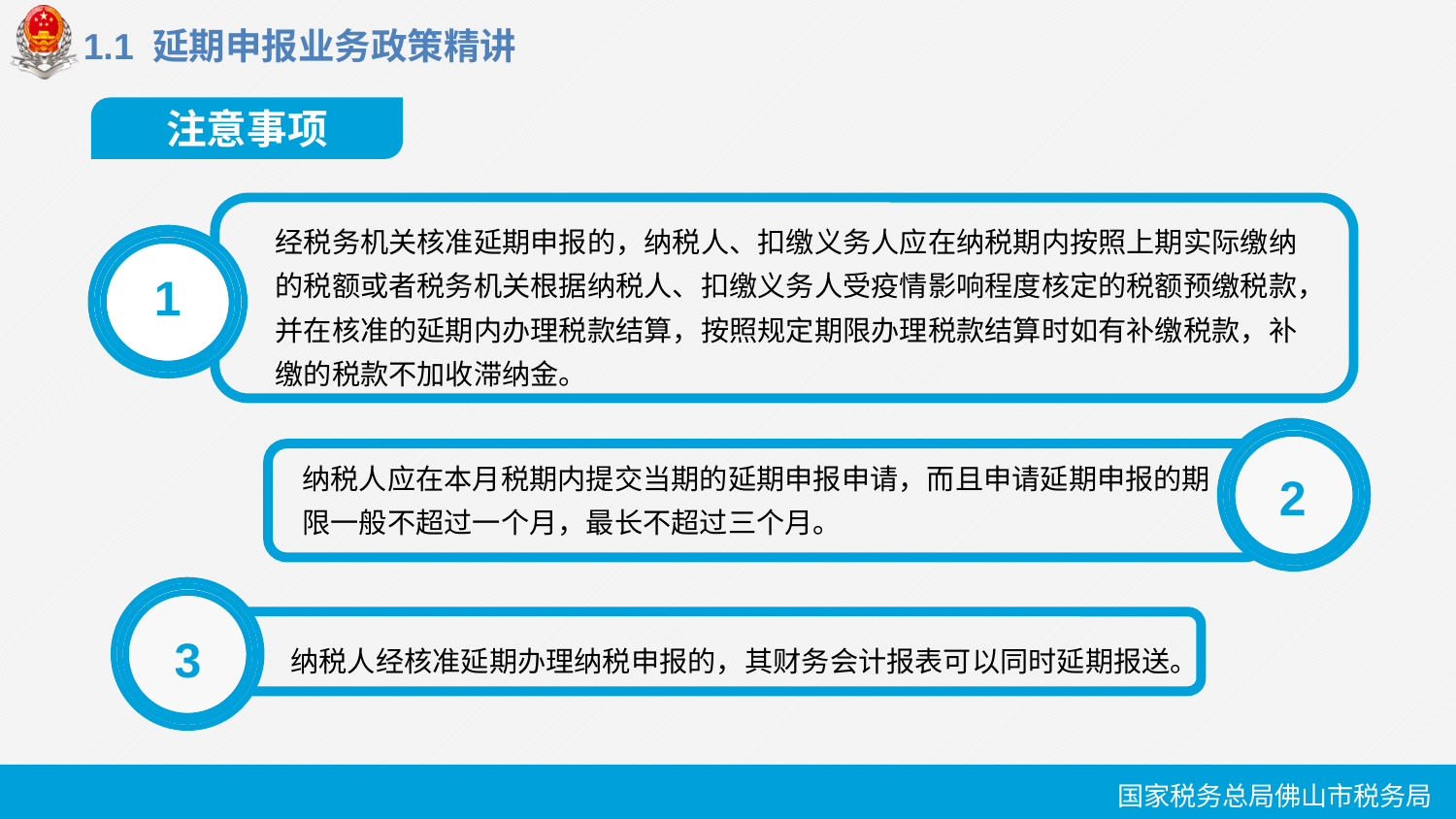

1.1 延期申报业务政策精讲
注意事项

经税务机关核准延期申报的，纳税人、扣缴义务人应在纳税期内按照上期实际缴纳的税额或者税务机关根据纳税人、扣缴义务人受疫情影响程度核定的税额预缴税款，并在核准的延期内办理税款结算，按照规定期限办理税款结算时如有补缴税款，补缴的税款不加收滞纳金。

1

纳税人应在本月税期内提交当期的延期申报申请，而且申请延期申报的期限一般不超过一个月，最长不超过三个月。
2

3
纳税人经核准延期办理纳税申报的，其财务会计报表可以同时延期报送。